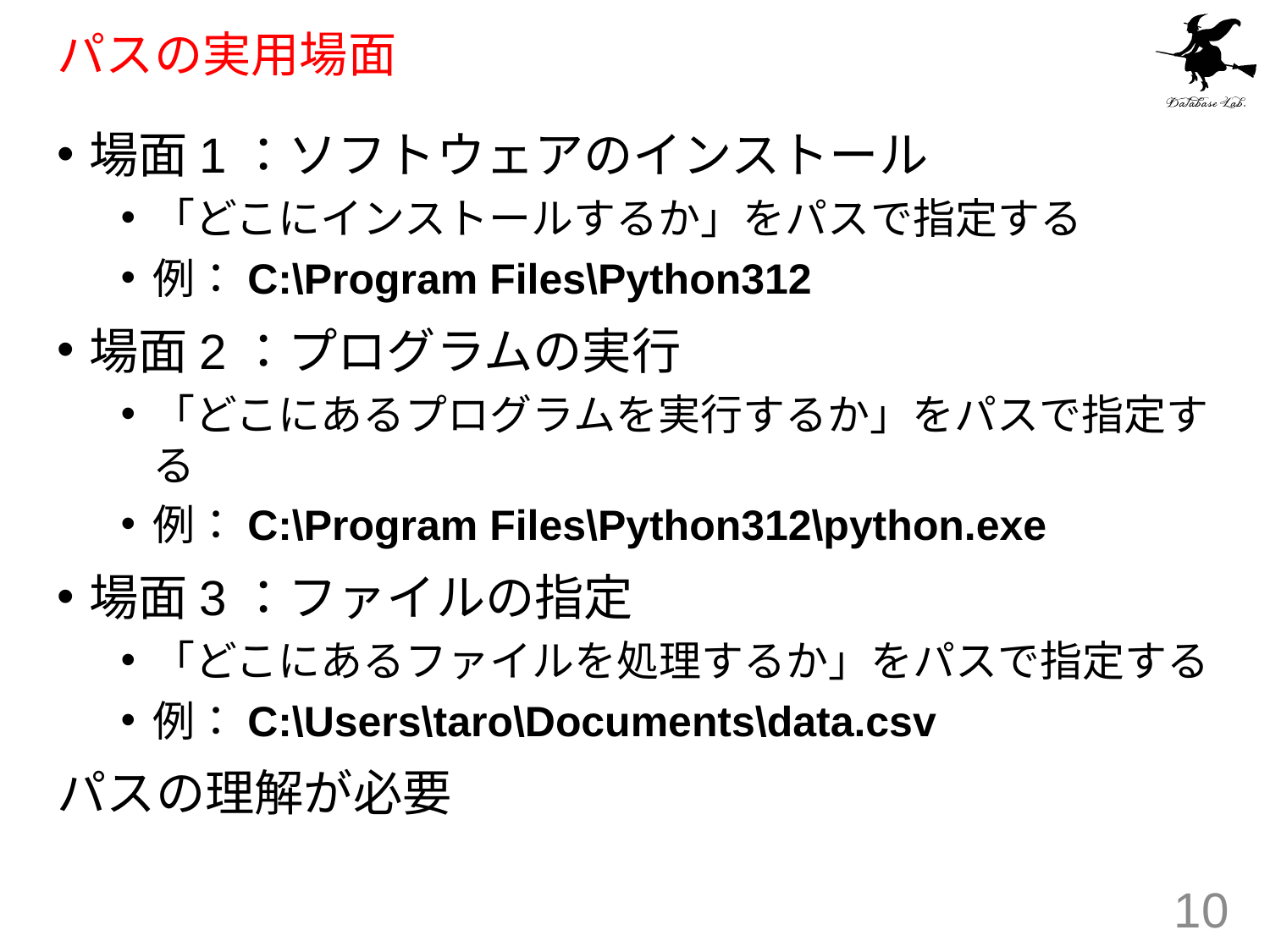

# パスの実用場面
場面1：ソフトウェアのインストール
「どこにインストールするか」をパスで指定する
例：C:\Program Files\Python312
場面2：プログラムの実行
「どこにあるプログラムを実行するか」をパスで指定する
例：C:\Program Files\Python312\python.exe
場面3：ファイルの指定
「どこにあるファイルを処理するか」をパスで指定する
例：C:\Users\taro\Documents\data.csv
パスの理解が必要

10